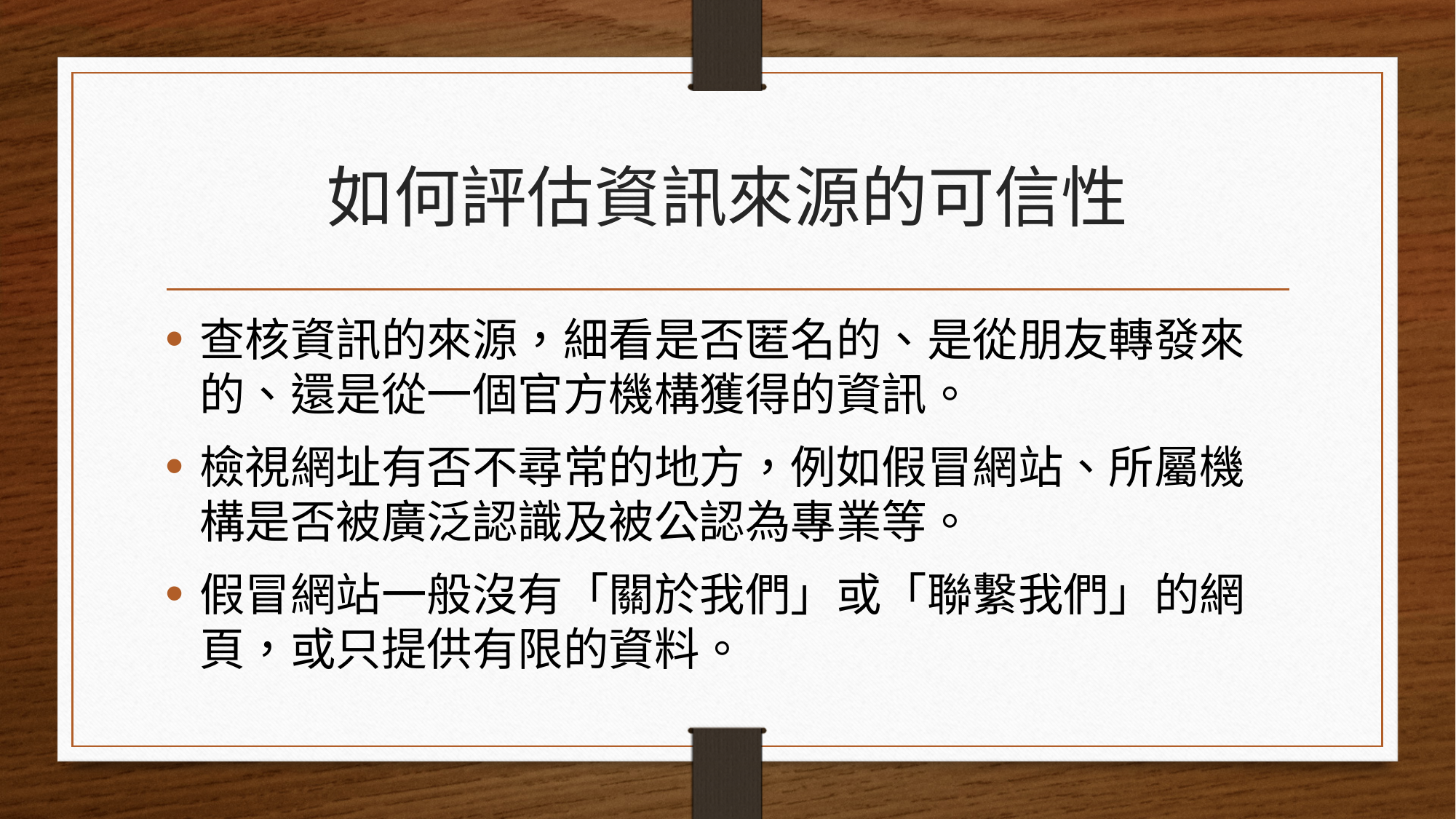

# 如何評估資訊來源的可信性
查核資訊的來源，細看是否匿名的、是從朋友轉發來的、還是從一個官方機構獲得的資訊。
檢視網址有否不尋常的地方，例如假冒網站、所屬機構是否被廣泛認識及被公認為專業等。
假冒網站一般沒有「關於我們」或「聯繫我們」的網頁，或只提供有限的資料。